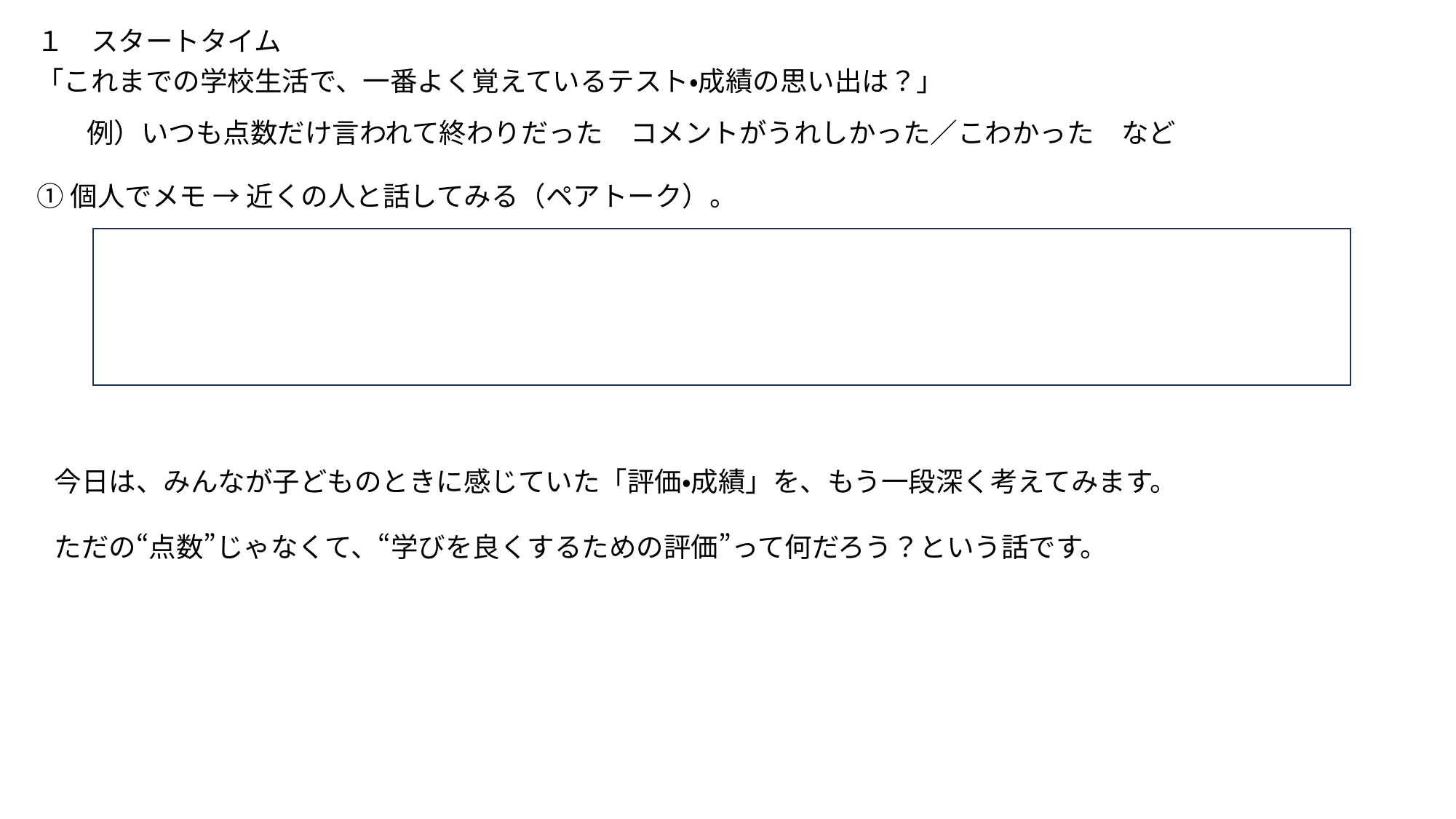

１　スタートタイム
「これまでの学校生活で、一番よく覚えているテスト・成績の思い出は？」
例）いつも点数だけ言われて終わりだった　コメントがうれしかった／こわかった　など
①個人でメモ → 近くの人と話してみる（ペアトーク）。

今日は、みんなが子どものときに感じていた「評価・成績」を、もう一段深く考えてみます。

ただの“点数”じゃなくて、“学びを良くするための評価”って何だろう？という話です。